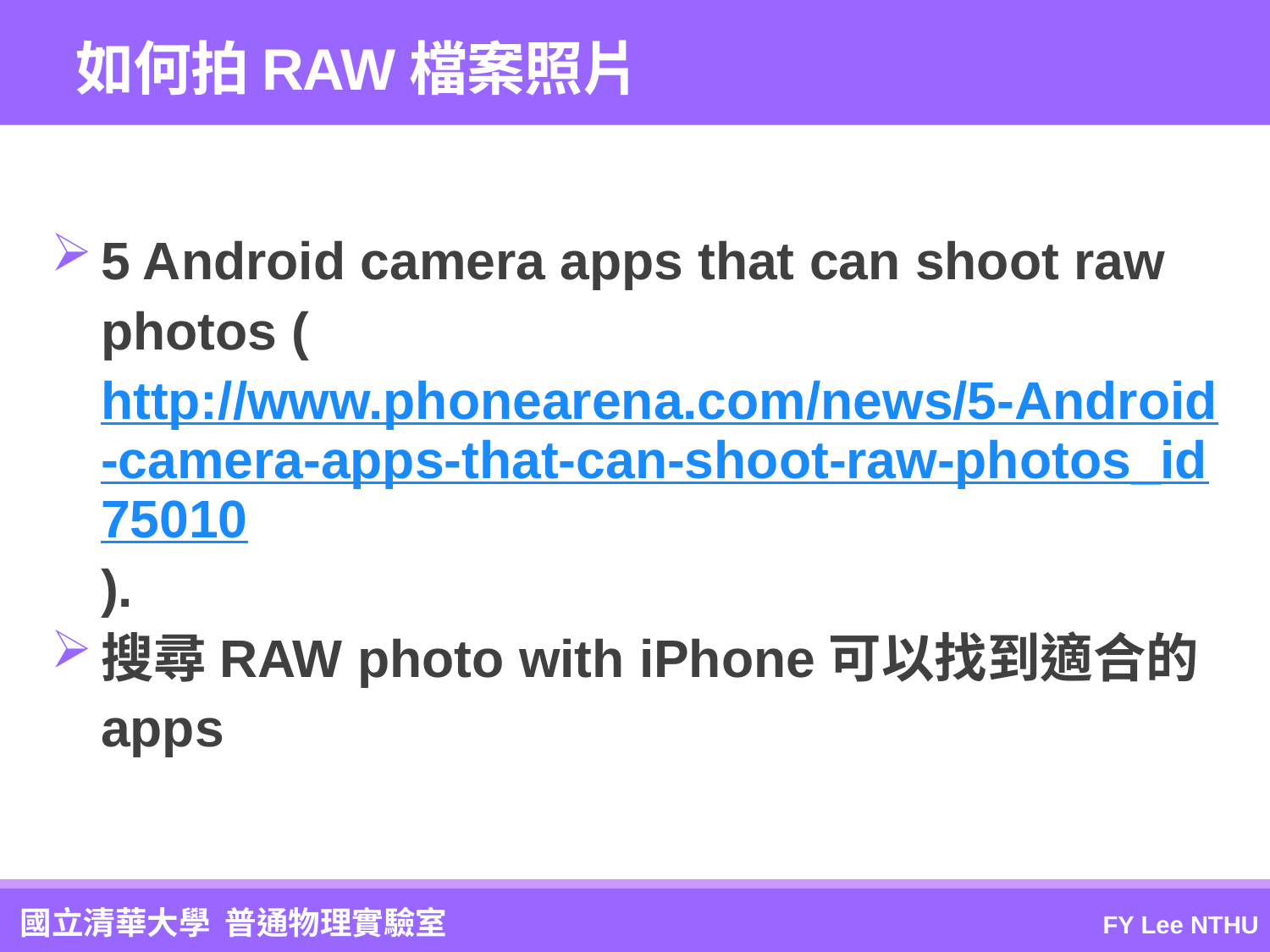

# 如何拍RAW檔案照片
5 Android camera apps that can shoot raw photos (http://www.phonearena.com/news/5-Android-camera-apps-that-can-shoot-raw-photos_id75010).
搜尋RAW photo with iPhone可以找到適合的apps